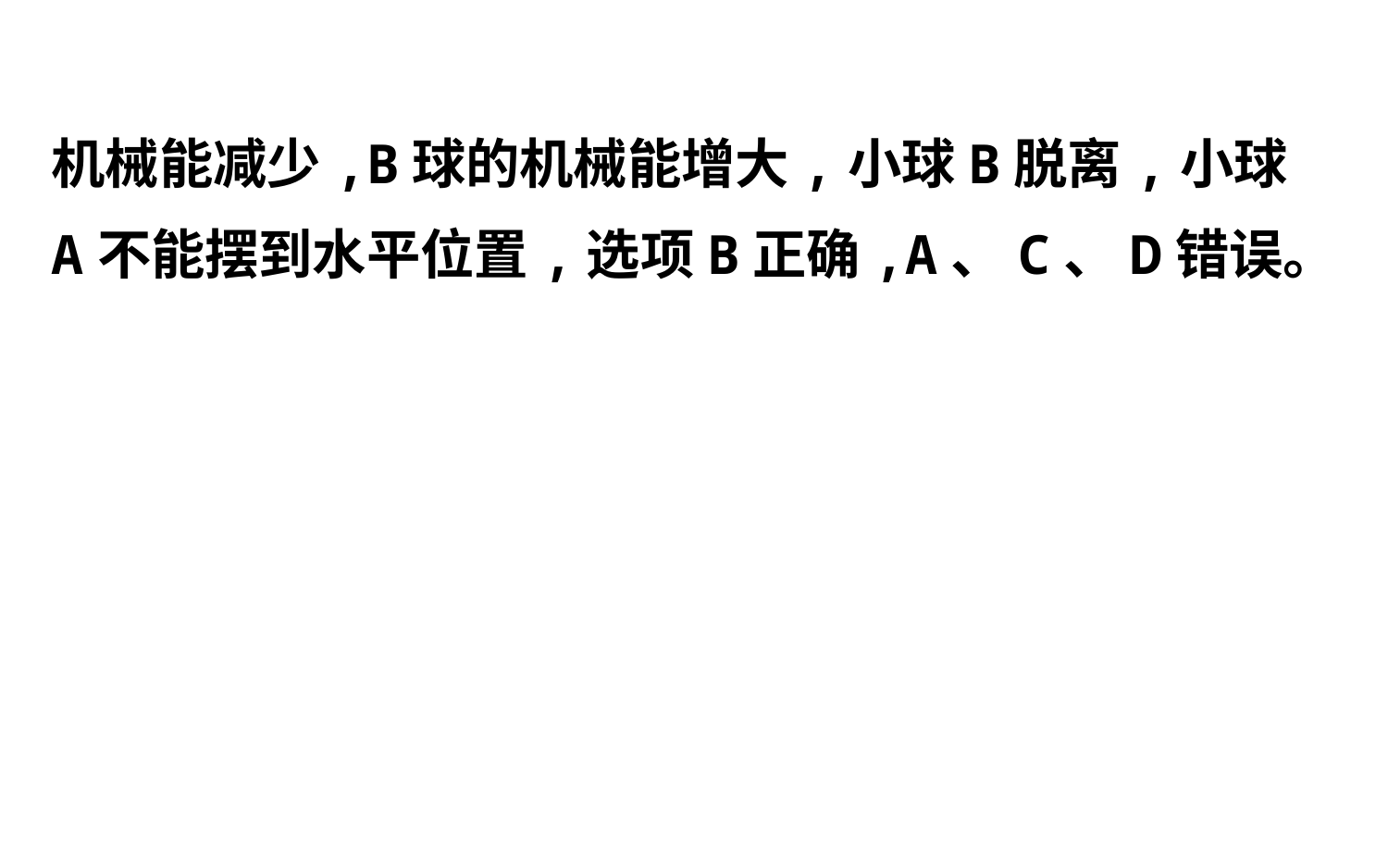

机械能减少,B球的机械能增大,小球B脱离,小球A不能摆到水平位置,选项B正确,A、C、D错误。